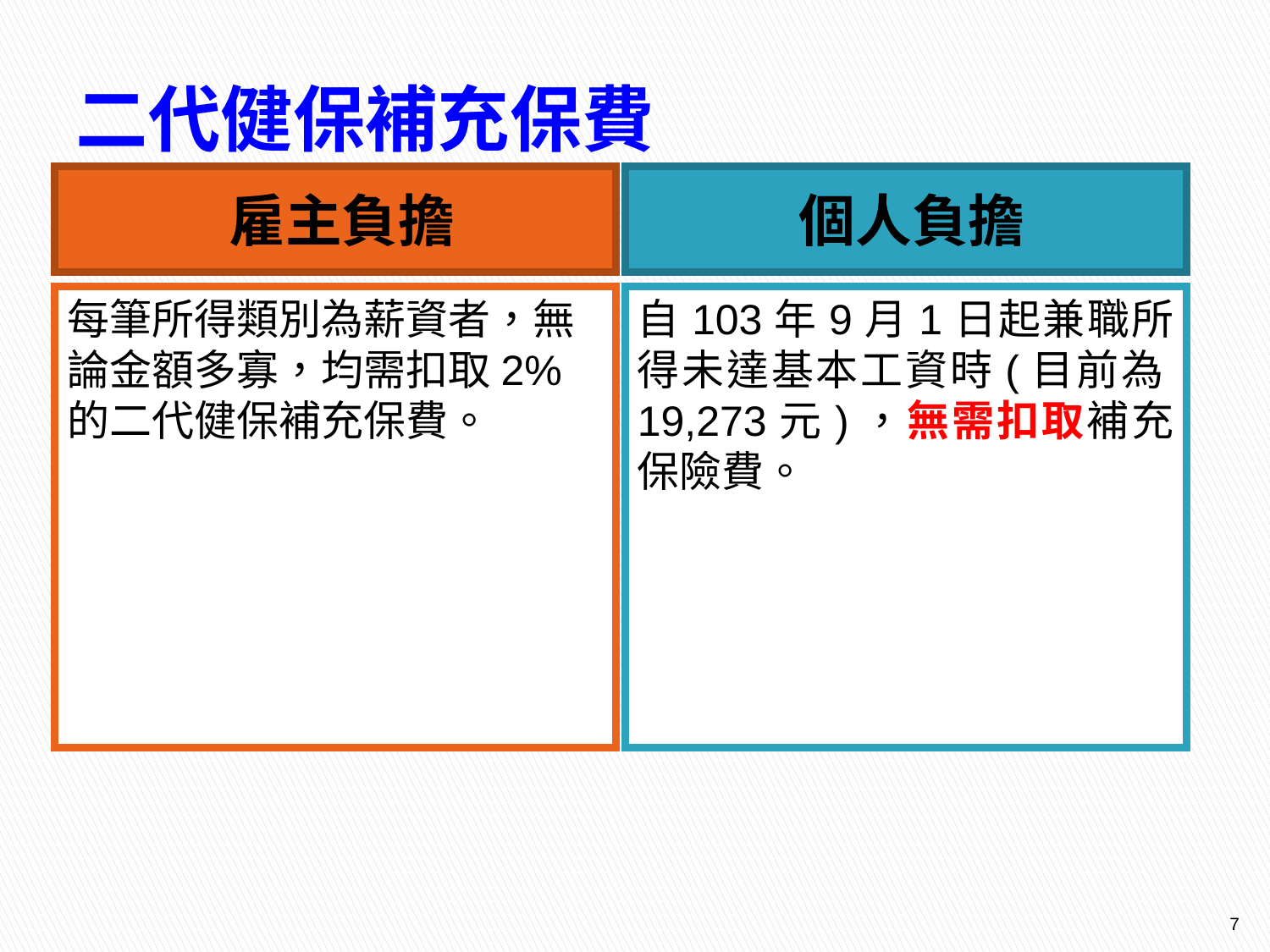

# 二代健保補充保費
雇主負擔
個人負擔
每筆所得類別為薪資者，無論金額多寡，均需扣取2%的二代健保補充保費。
自103年9月1日起兼職所得未達基本工資時(目前為19,273元)，無需扣取補充保險費。
7